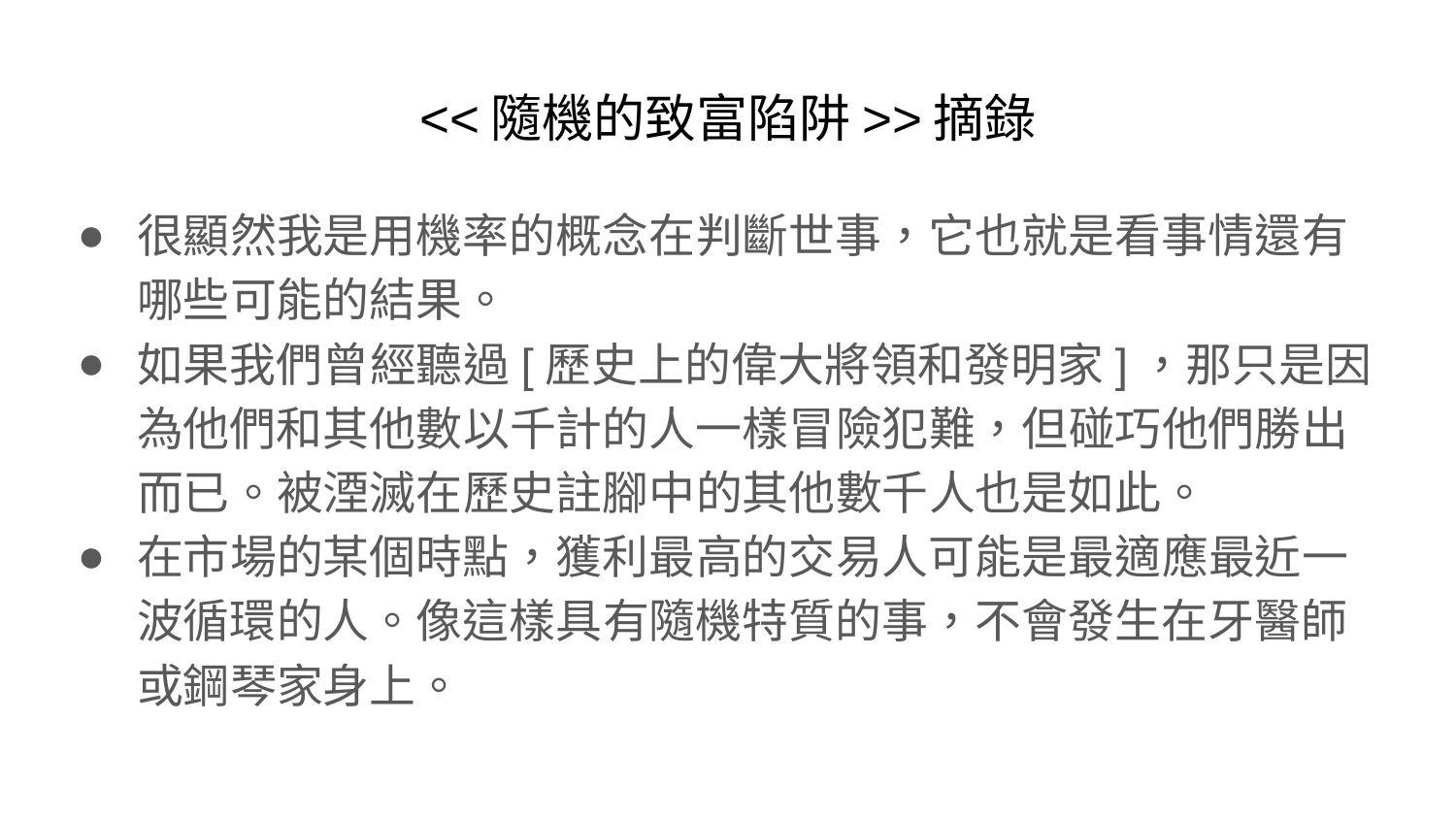

# <<隨機的致富陷阱>>摘錄
很顯然我是用機率的概念在判斷世事，它也就是看事情還有哪些可能的結果。
如果我們曾經聽過[歷史上的偉大將領和發明家]，那只是因為他們和其他數以千計的人一樣冒險犯難，但碰巧他們勝出而已。被湮滅在歷史註腳中的其他數千人也是如此。
在市場的某個時點，獲利最高的交易人可能是最適應最近一波循環的人。像這樣具有隨機特質的事，不會發生在牙醫師或鋼琴家身上。